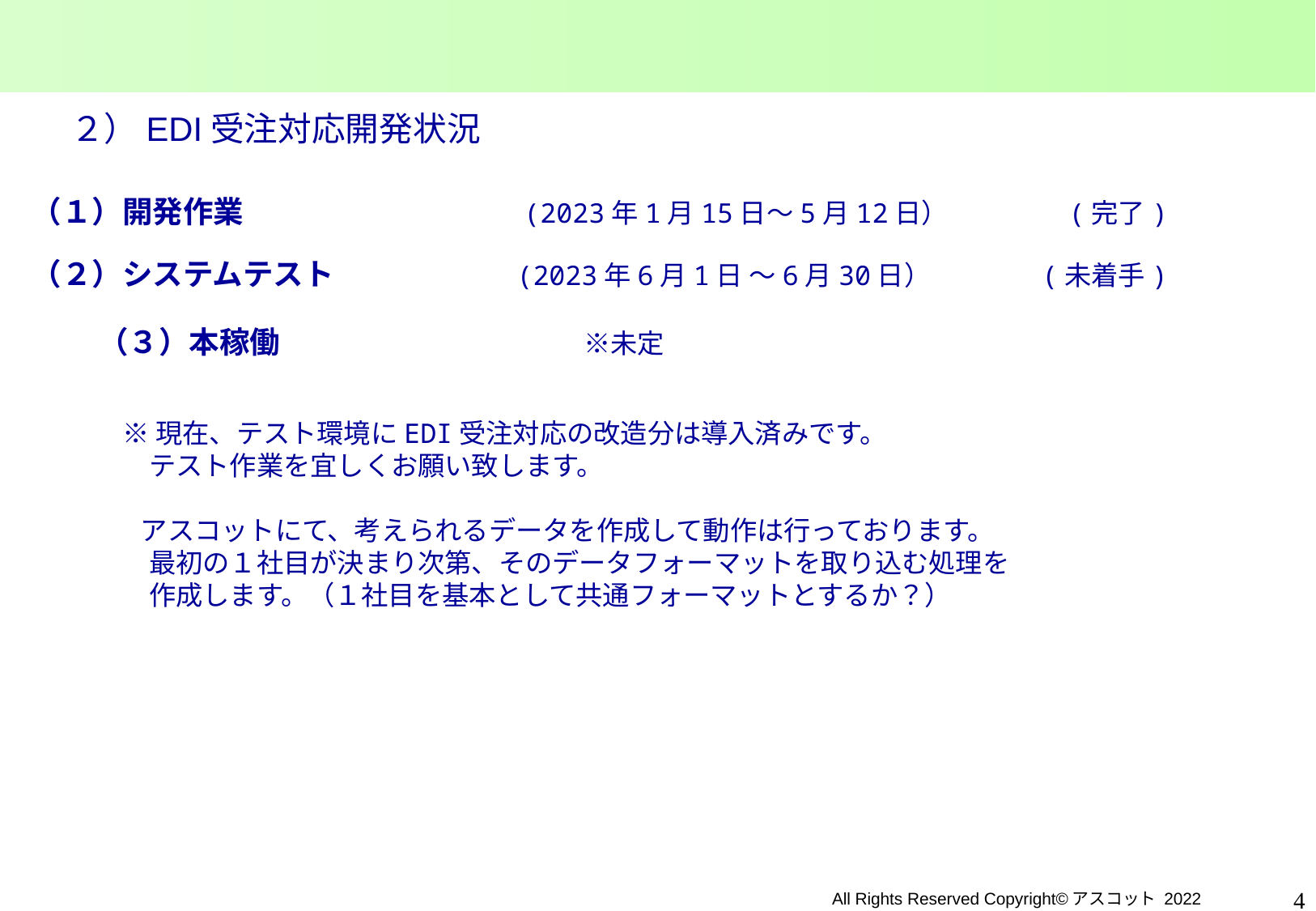

２）EDI受注対応開発状況
（１）開発作業　　　　　　　　　(2023年1月15日～5月12日）	　　 (完了)
（２）システムテスト		(2023年6月1日 ～6月30日）	　 (未着手)
（３）本稼働			※未定
※現在、テスト環境にEDI受注対応の改造分は導入済みです。
　テスト作業を宜しくお願い致します。

  アスコットにて、考えられるデータを作成して動作は行っております。
　最初の１社目が決まり次第、そのデータフォーマットを取り込む処理を
　作成します。（１社目を基本として共通フォーマットとするか？）